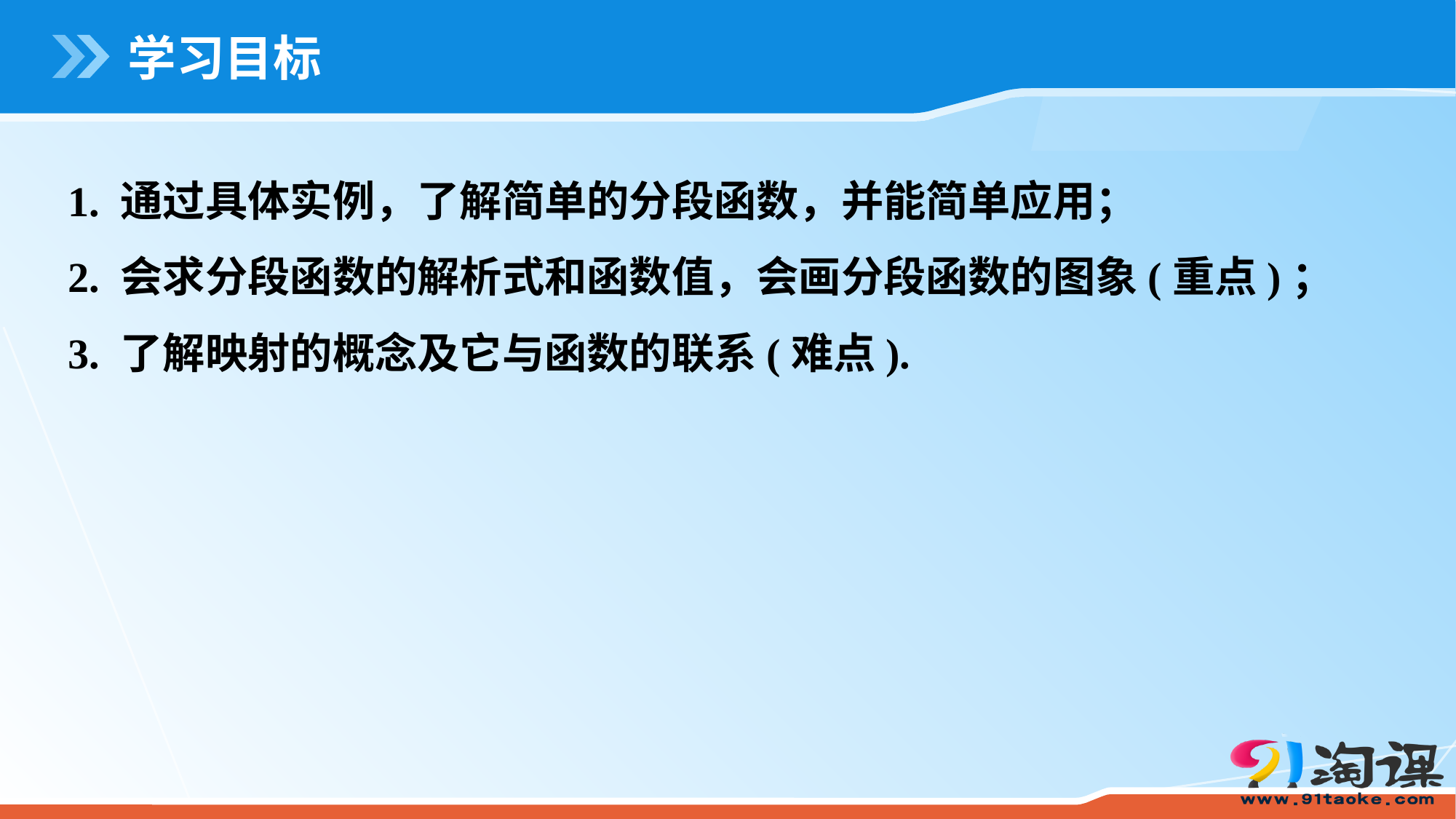

# 学习目标
1. 通过具体实例，了解简单的分段函数，并能简单应用；
2. 会求分段函数的解析式和函数值，会画分段函数的图象(重点)；
3. 了解映射的概念及它与函数的联系(难点).